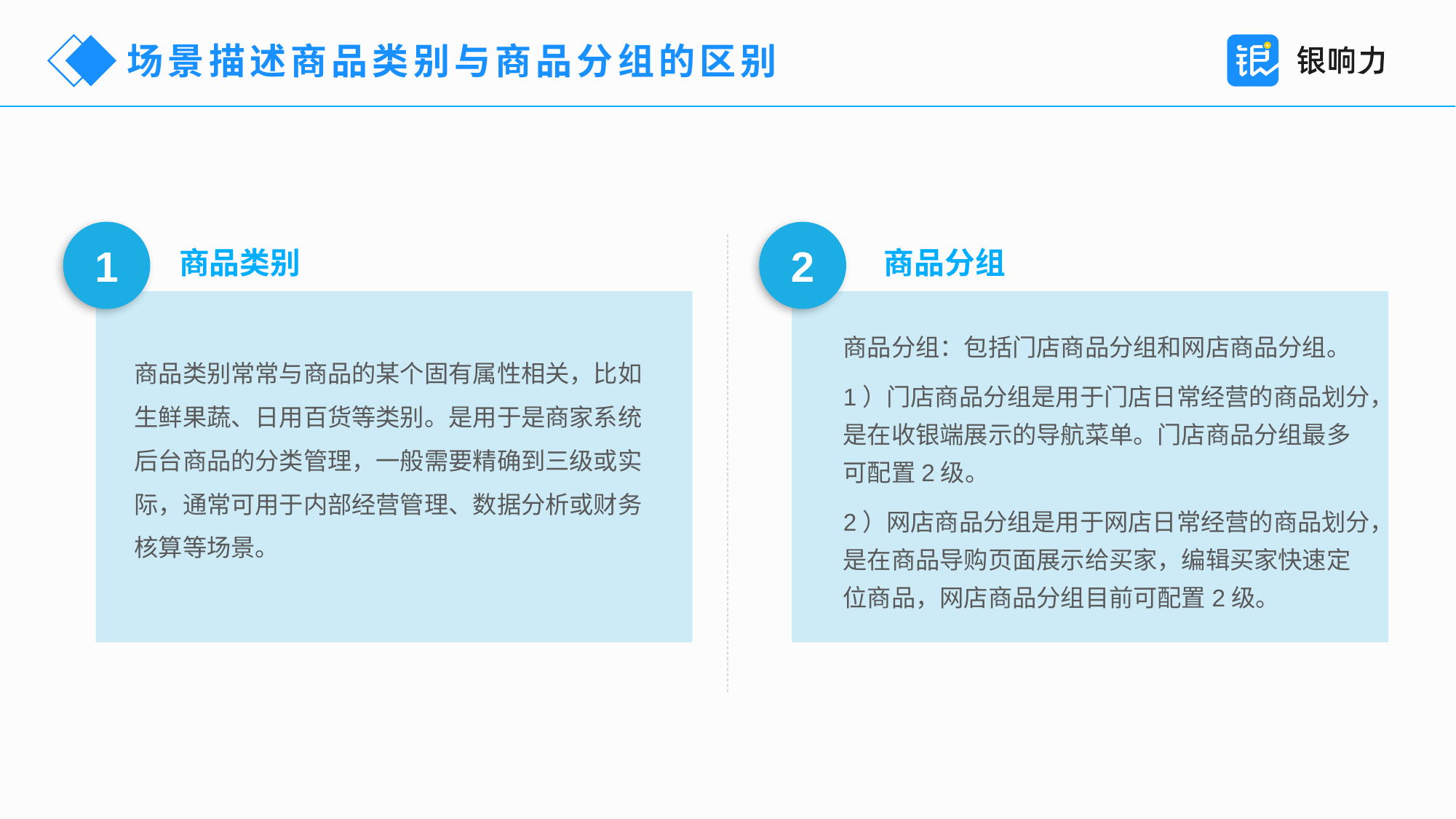

场景描述商品类别与商品分组的区别
1
2
商品类别
商品分组

商品分组：包括门店商品分组和网店商品分组。
1）门店商品分组是用于门店日常经营的商品划分，是在收银端展示的导航菜单。门店商品分组最多可配置2级。
2）网店商品分组是用于网店日常经营的商品划分，是在商品导购页面展示给买家，编辑买家快速定位商品，网店商品分组目前可配置2级。

商品类别常常与商品的某个固有属性相关，比如生鲜果蔬、日用百货等类别。是用于是商家系统后台商品的分类管理，一般需要精确到三级或实际，通常可用于内部经营管理、数据分析或财务核算等场景。